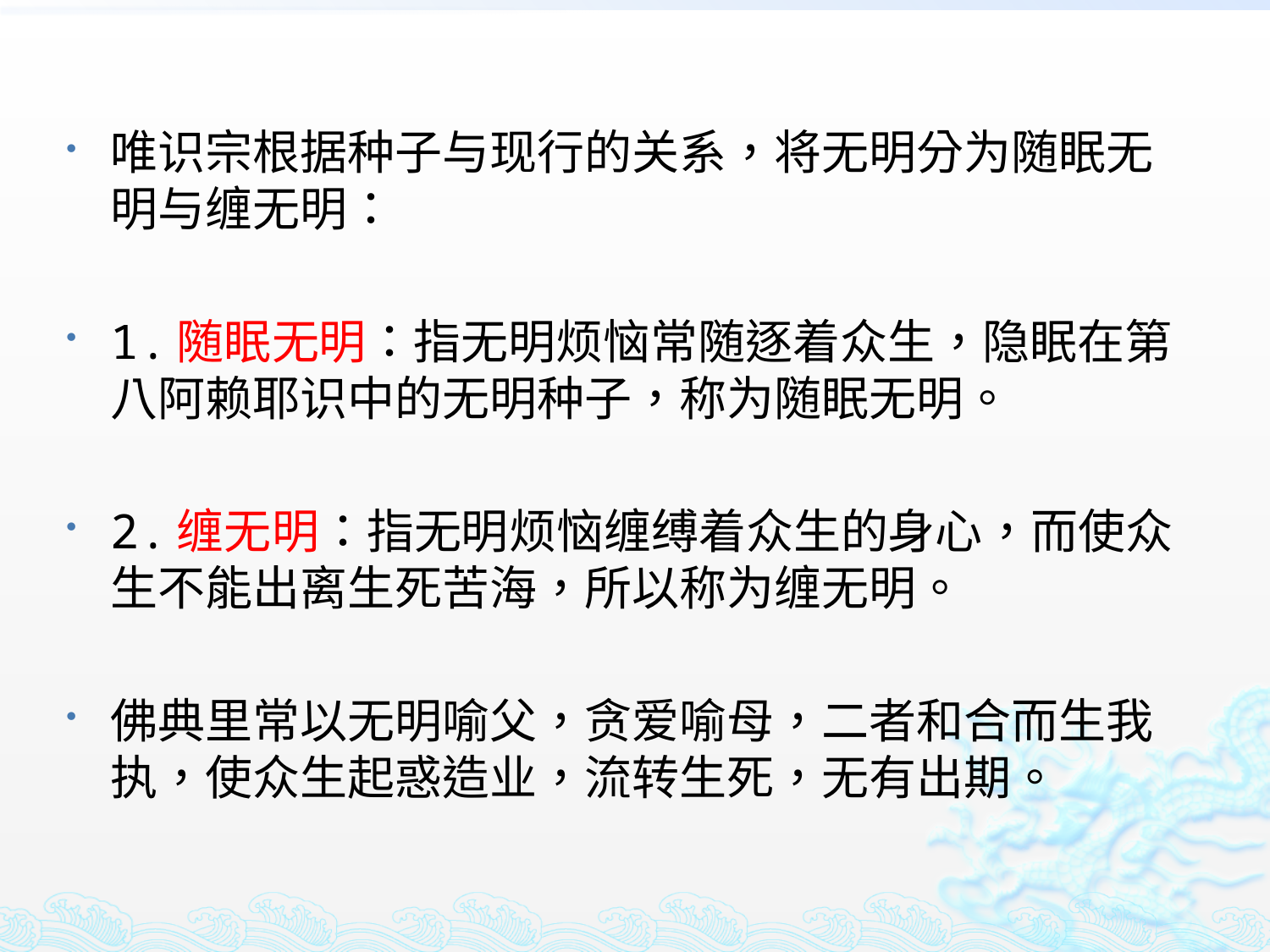

唯识宗根据种子与现行的关系，将无明分为随眠无明与缠无明：

1.随眠无明：指无明烦恼常随逐着众生，隐眠在第八阿赖耶识中的无明种子，称为随眠无明。

2.缠无明：指无明烦恼缠缚着众生的身心，而使众生不能出离生死苦海，所以称为缠无明。

佛典里常以无明喻父，贪爱喻母，二者和合而生我执，使众生起惑造业，流转生死，无有出期。